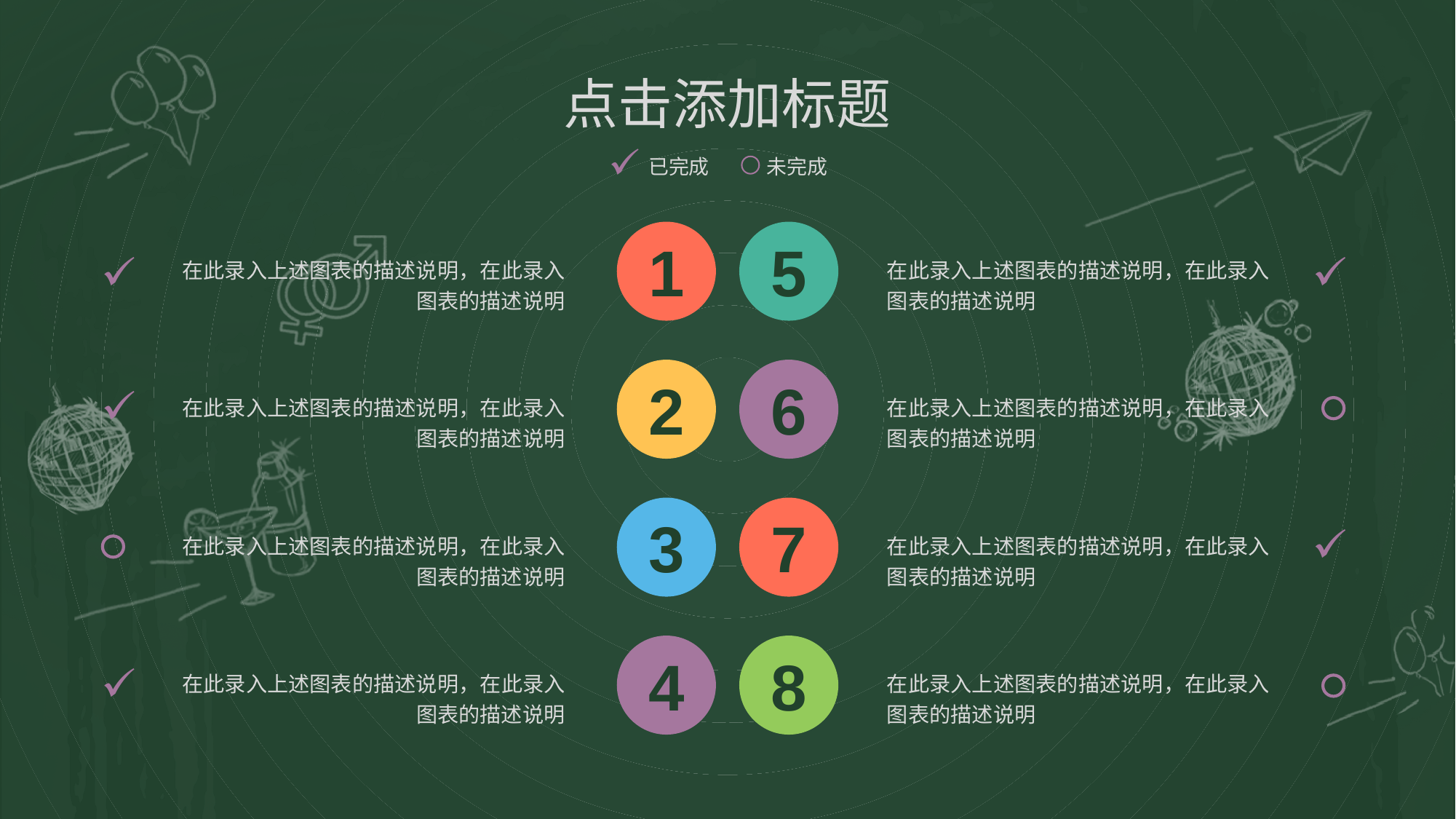

点击添加标题

已完成
未完成

1
5
在此录入上述图表的描述说明，在此录入图表的描述说明
在此录入上述图表的描述说明，在此录入图表的描述说明

2
6
在此录入上述图表的描述说明，在此录入图表的描述说明
在此录入上述图表的描述说明，在此录入图表的描述说明

3
7
在此录入上述图表的描述说明，在此录入图表的描述说明
在此录入上述图表的描述说明，在此录入图表的描述说明

4
8
在此录入上述图表的描述说明，在此录入图表的描述说明
在此录入上述图表的描述说明，在此录入图表的描述说明